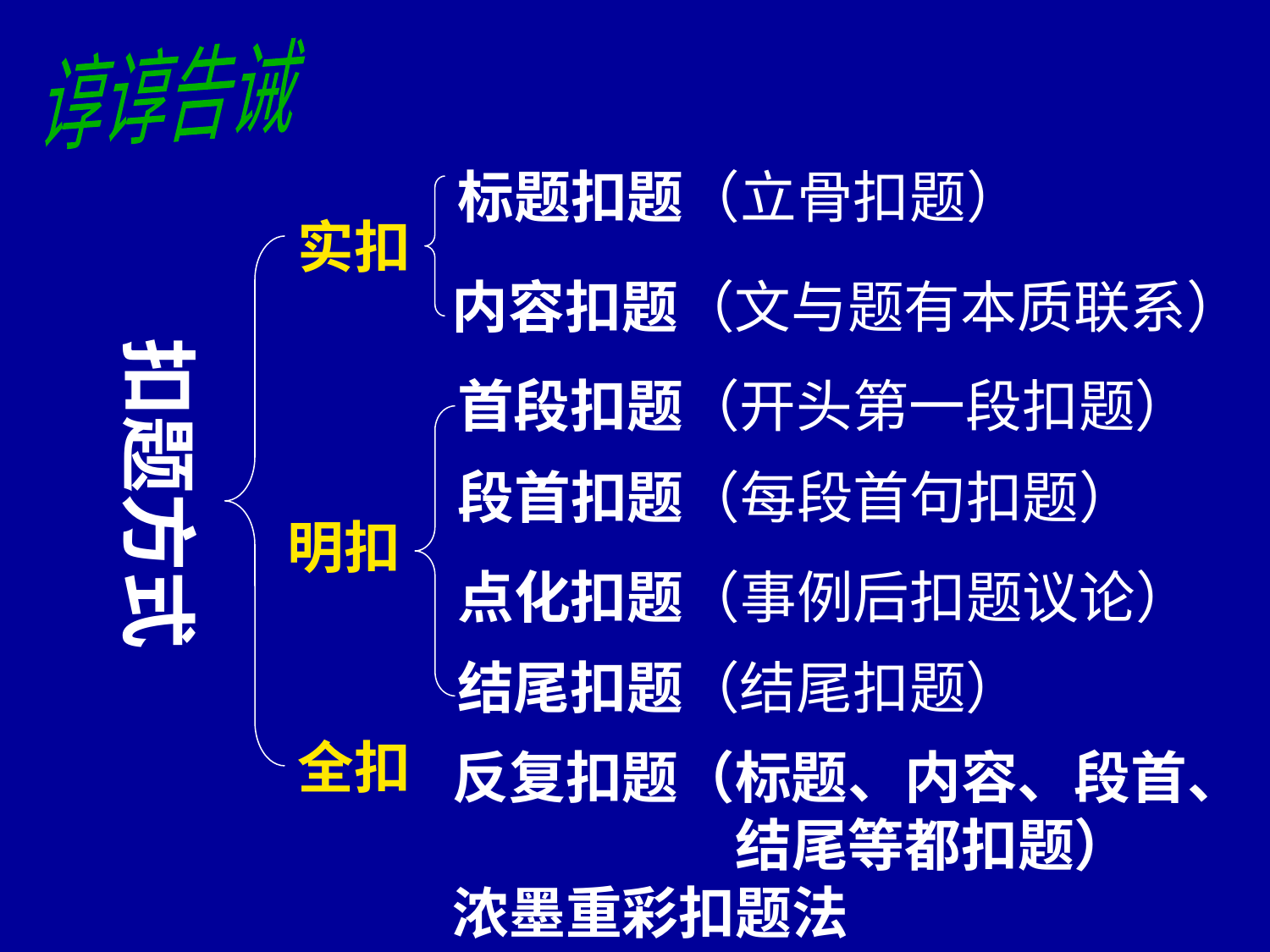

谆谆告诫
标题扣题（立骨扣题）

实扣

内容扣题（文与题有本质联系）
扣题方式
首段扣题（开头第一段扣题）

段首扣题（每段首句扣题）
明扣
点化扣题（事例后扣题议论）
结尾扣题（结尾扣题）
全扣
反复扣题（标题、内容、段首、
　　　　　结尾等都扣题）
浓墨重彩扣题法